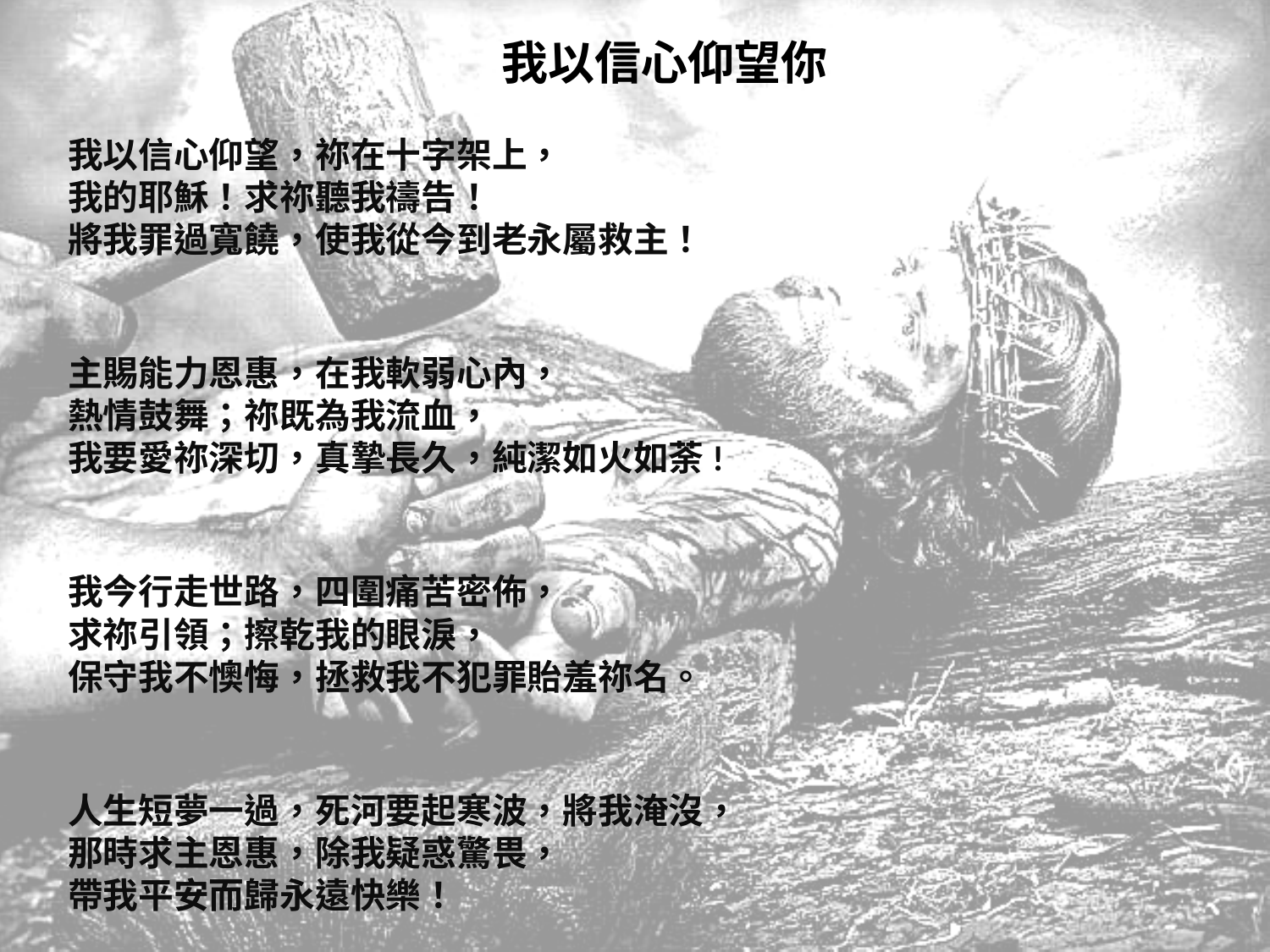

# 我以信心仰望你
我以信心仰望，祢在十字架上，
我的耶穌！求祢聽我禱告！
將我罪過寬饒，使我從今到老永屬救主！
主賜能力恩惠，在我軟弱心內，
熱情鼓舞；祢既為我流血，
我要愛祢深切，真摯長久，純潔如火如荼!
我今行走世路，四圍痛苦密佈，
求祢引領；擦乾我的眼淚，
保守我不懊悔，拯救我不犯罪貽羞祢名。
人生短夢一過，死河要起寒波，將我淹沒，
那時求主恩惠，除我疑惑驚畏，
帶我平安而歸永遠快樂！